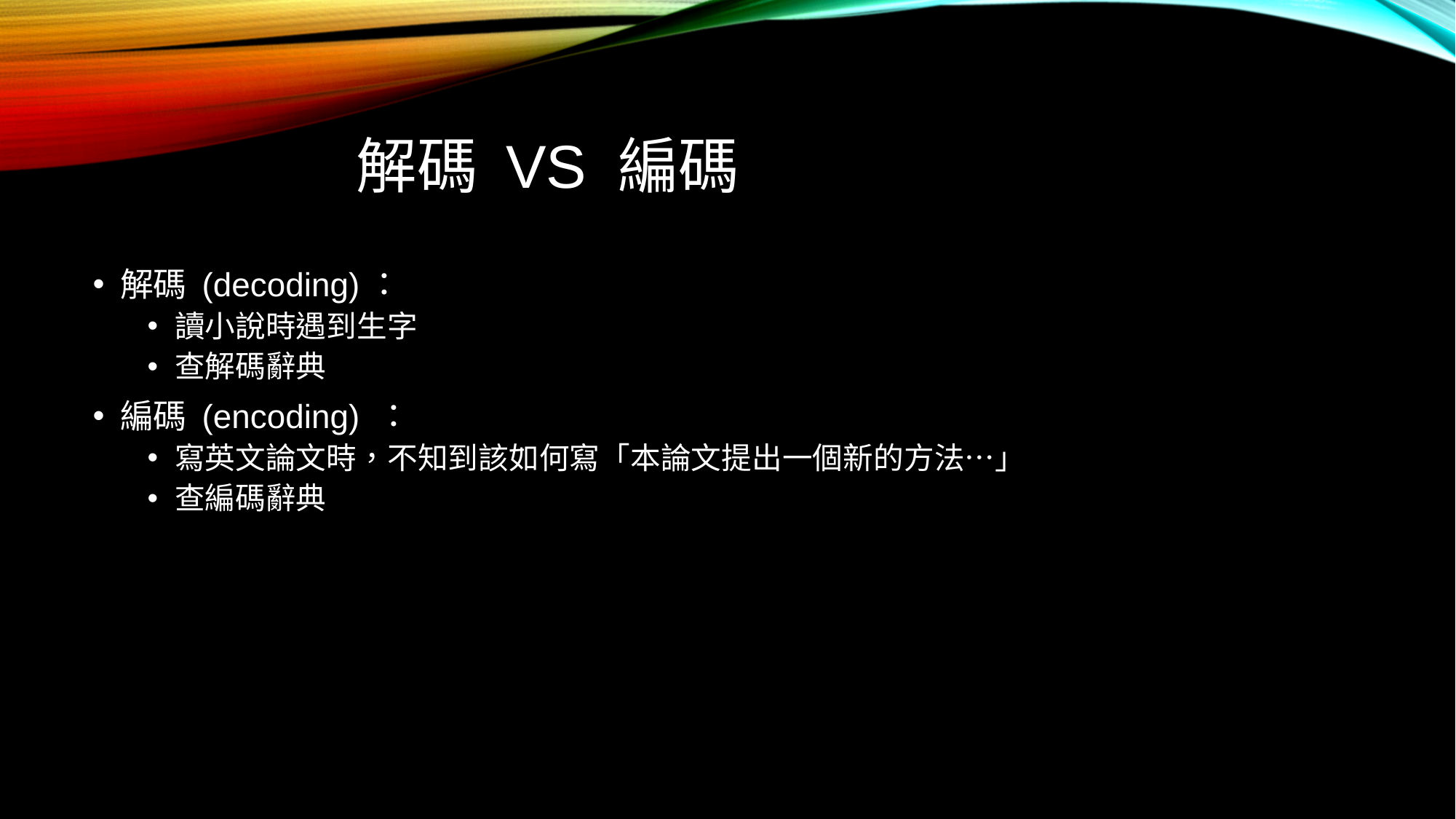

# 解碼 vs 編碼
解碼 (decoding)：
讀小說時遇到生字
查解碼辭典
編碼 (encoding) ：
寫英文論文時，不知到該如何寫「本論文提出一個新的方法…」
查編碼辭典